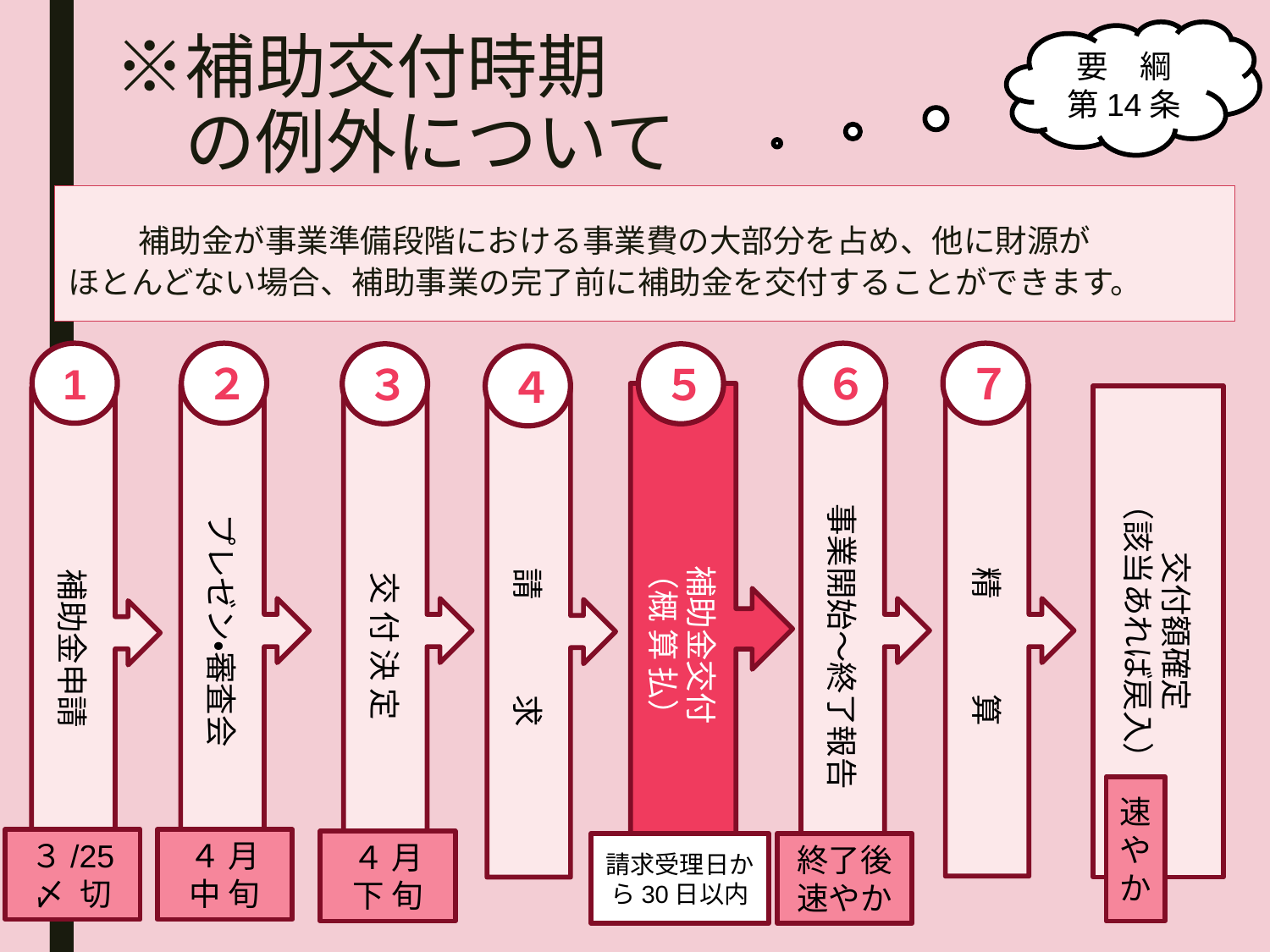

要　綱
第14条
# ※補助交付時期 　　の例外について
　補助金が事業準備段階における事業費の大部分を占め、他に財源が
ほとんどない場合、補助事業の完了前に補助金を交付することができます。
1
２
６
７
３
５
４
　補助金交付
　（概 算 払）
　精　　　算
　事業開始～終了報告
プレゼン・審査会
　交 付 決 定
　請　　　求
交付額確定
（該当あれば戻入）
　補助金申請
速やか
３/25
〆  切
４ 月
中 旬
４ 月
下 旬
請求受理日から30日以内
終了後
速やか